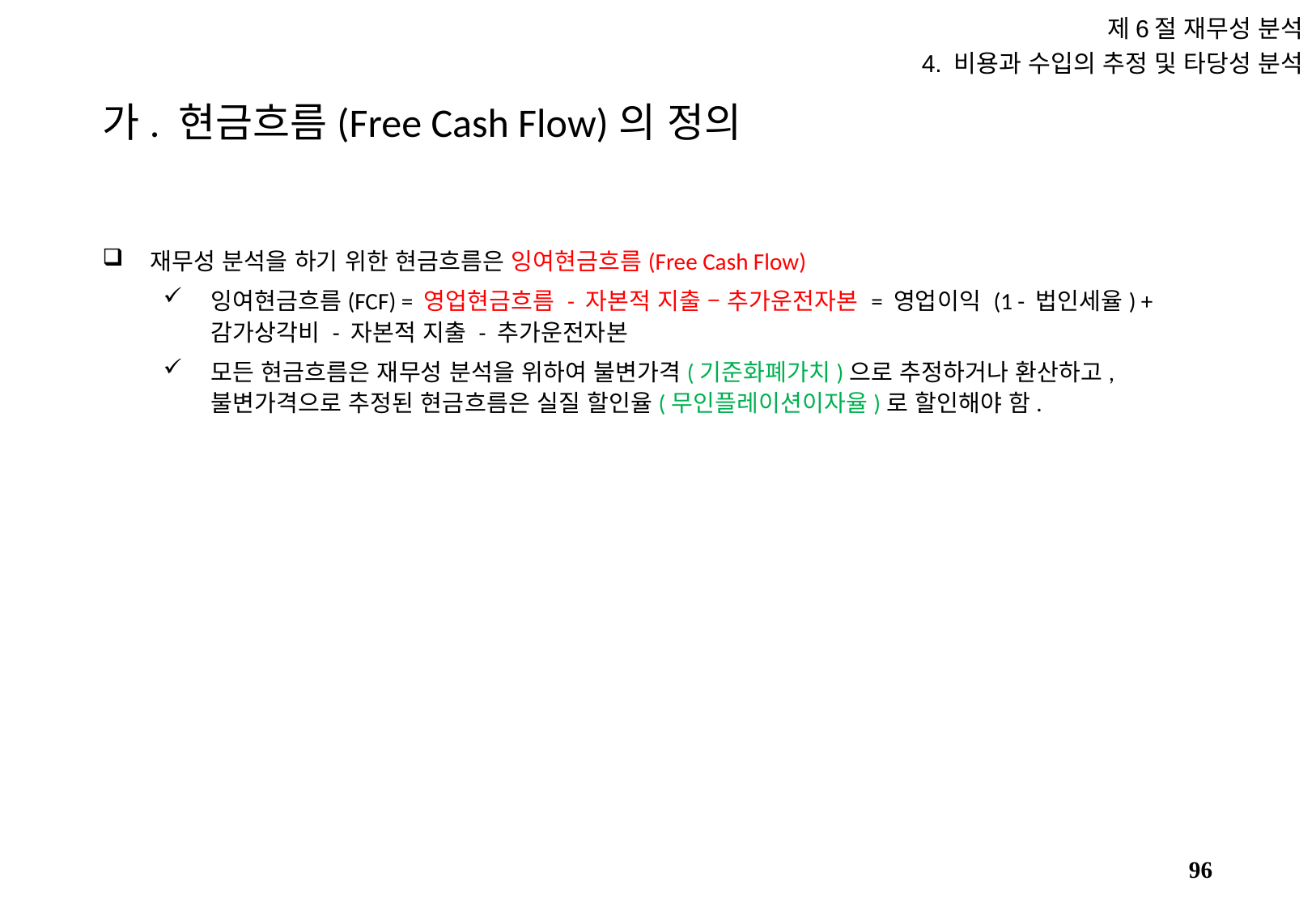

제6절 재무성 분석
4. 비용과 수입의 추정 및 타당성 분석
# 가. 현금흐름(Free Cash Flow)의 정의
재무성 분석을 하기 위한 현금흐름은 잉여현금흐름(Free Cash Flow)
잉여현금흐름(FCF) = 영업현금흐름 - 자본적 지출 – 추가운전자본 = 영업이익 (1 - 법인세율) + 감가상각비 - 자본적 지출 - 추가운전자본
모든 현금흐름은 재무성 분석을 위하여 불변가격(기준화폐가치)으로 추정하거나 환산하고, 불변가격으로 추정된 현금흐름은 실질 할인율(무인플레이션이자율)로 할인해야 함.
96